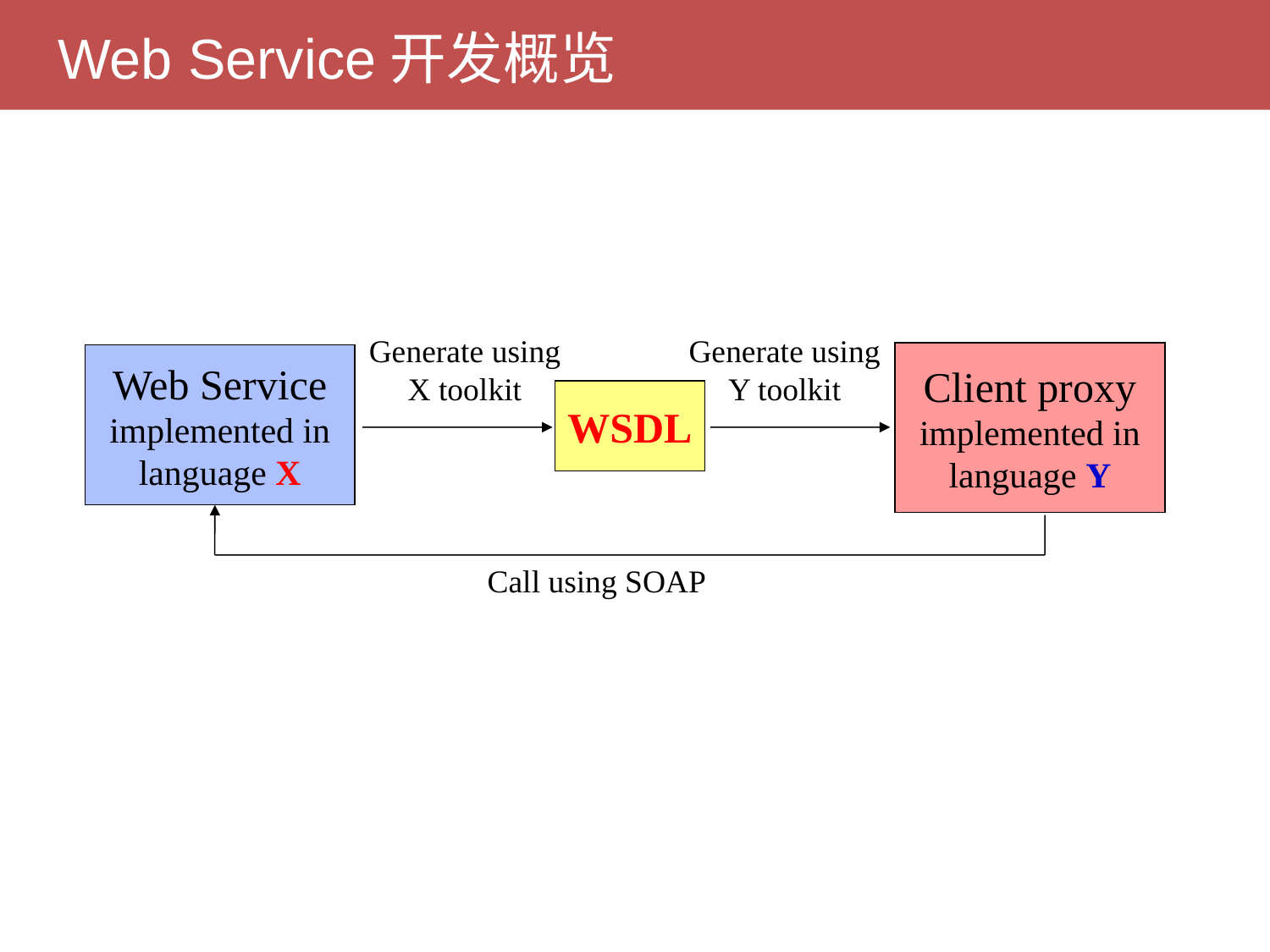

# Web Service开发概览
Generate using X toolkit
Generate using Y toolkit
Client proxy
implemented in
language Y
Web Service
implemented in
language X
WSDL

Call using SOAP